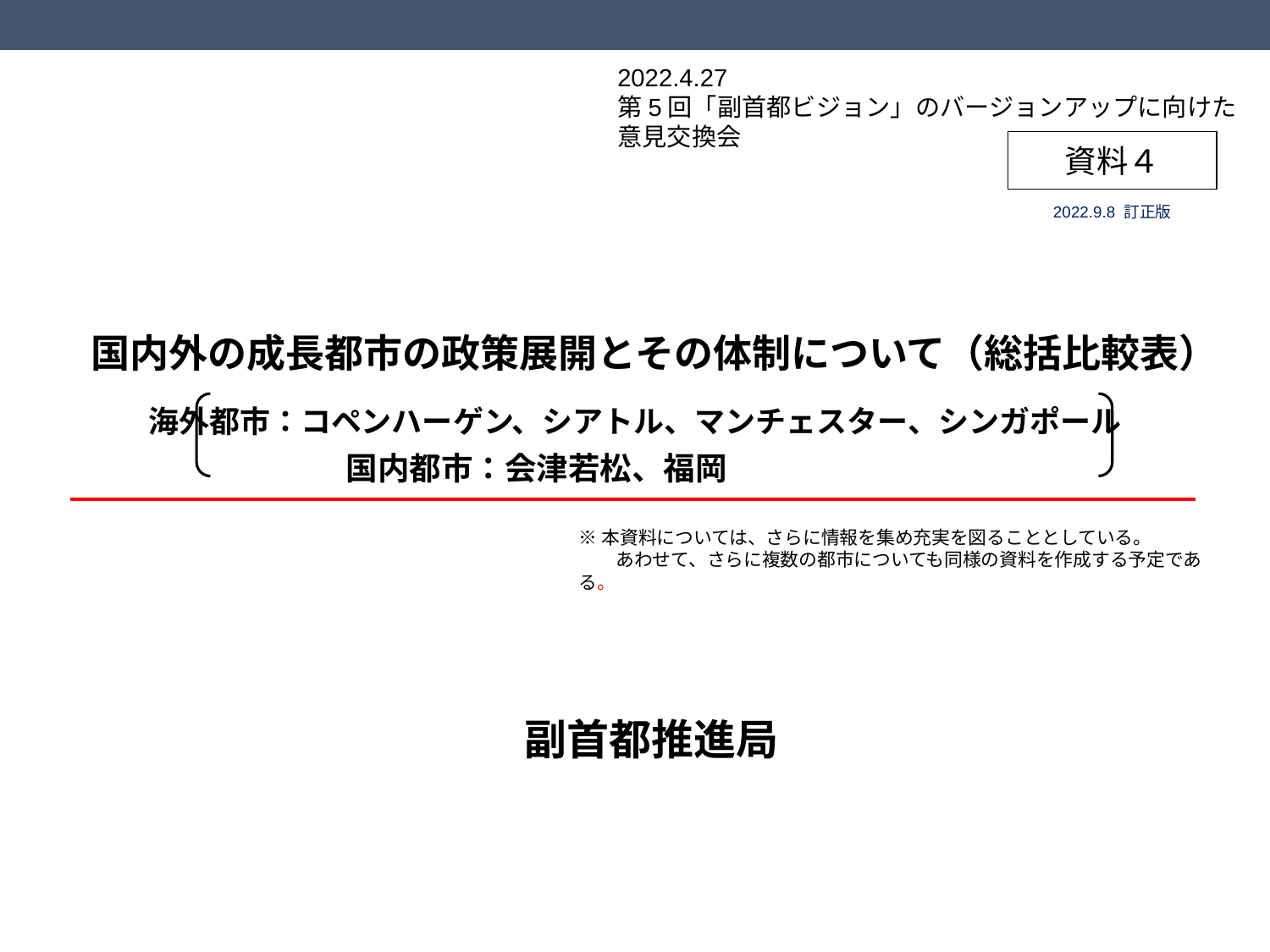

2022.4.27
第5回「副首都ビジョン」のバージョンアップに向けた意見交換会
資料４
2022.9.8 訂正版
# 国内外の成長都市の政策展開とその体制について（総括比較表）
海外都市：コペンハーゲン、シアトル、マンチェスター、シンガポール

　　　　　　　　　　　　　 国内都市：会津若松、福岡
※本資料については、さらに情報を集め充実を図ることとしている。
　　あわせて、さらに複数の都市についても同様の資料を作成する予定である。

副首都推進局